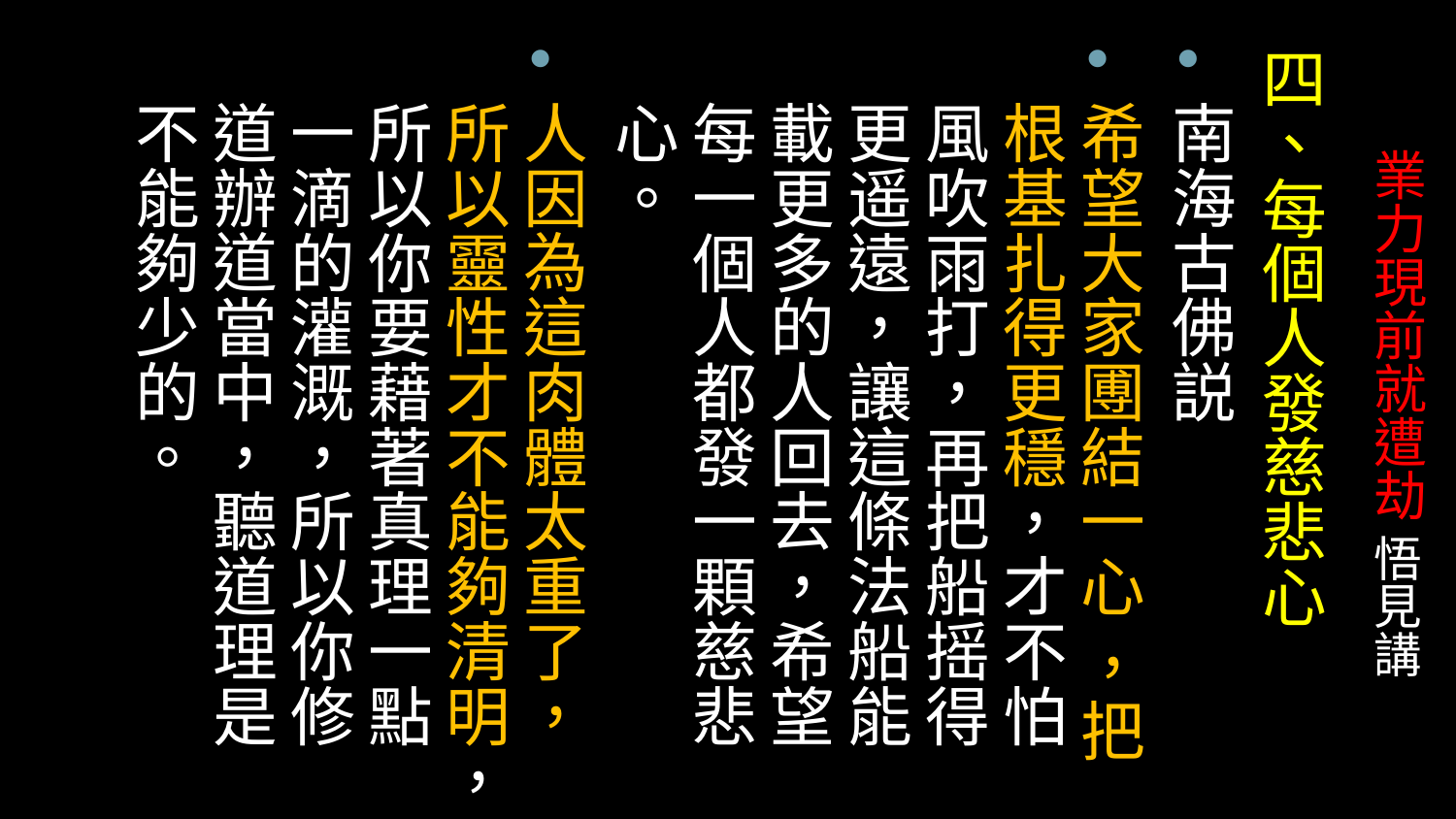

四、每個人發慈悲心
南海古佛説
希望大家圑結一心 ，把根基扎得更穩，才不怕風吹雨打，再把船摇得更遥遠，讓這條法船能載更多的人回去，希望每一個人都發一顆慈悲心。
人因為這肉體太重了，所以靈性才不能夠清明，所以你要藉著真理一點一滴的灌溉，所以你修道辦道當中，聽道理是不能夠少的。

# 業力現前就遭劫 悟見講